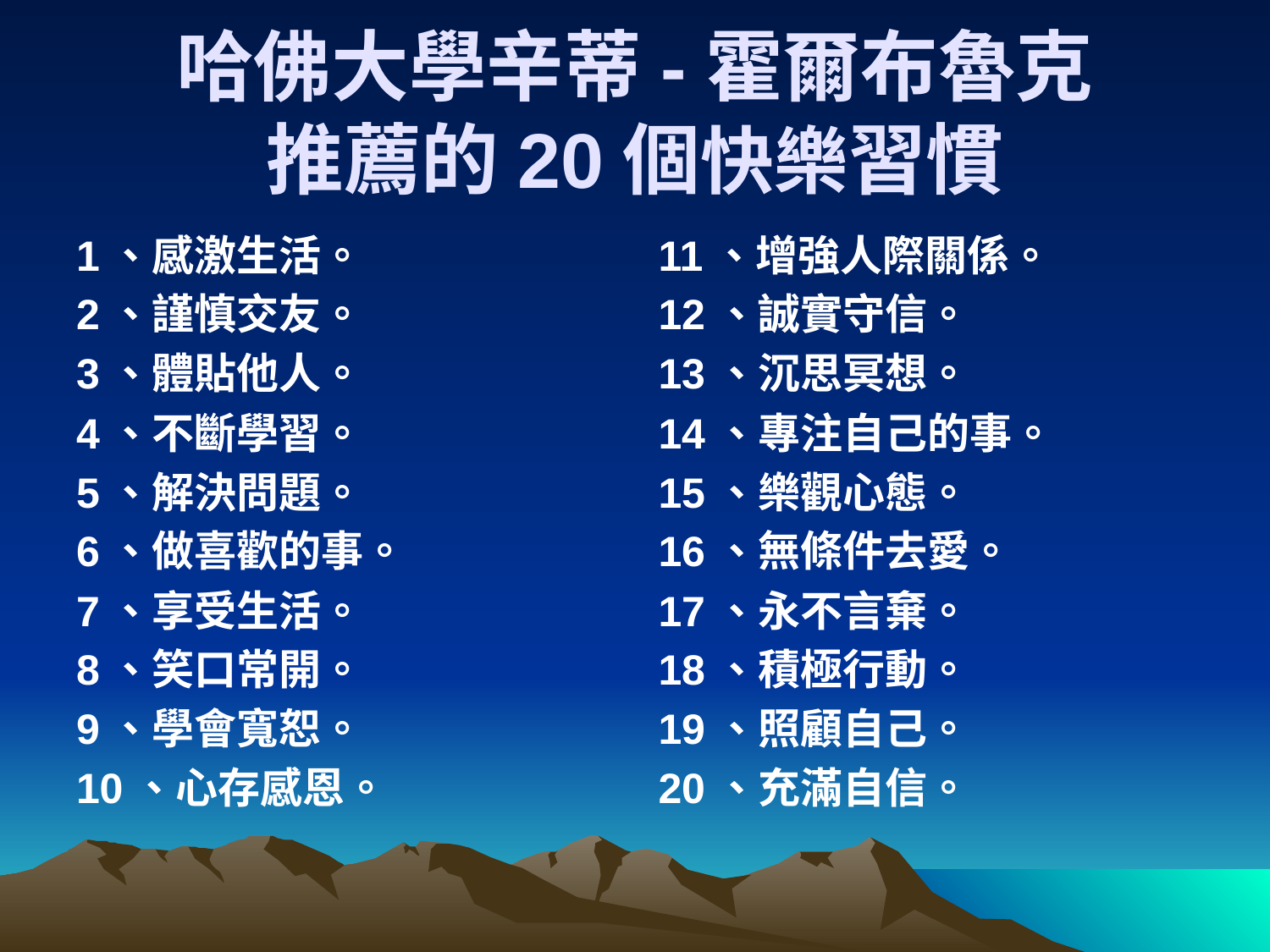

# 哈佛大學辛蒂-霍爾布魯克 推薦的20個快樂習慣
1、感激生活。
2、謹慎交友。
3、體貼他人。
4、不斷學習。
5、解決問題。
6、做喜歡的事。
7、享受生活。
8、笑口常開。
9、學會寬恕。
10、心存感恩。

11、增強人際關係。
12、誠實守信。
13、沉思冥想。
14、專注自己的事。
15、樂觀心態。
16、無條件去愛。
17、永不言棄。
18、積極行動。
19、照顧自己。
20、充滿自信。